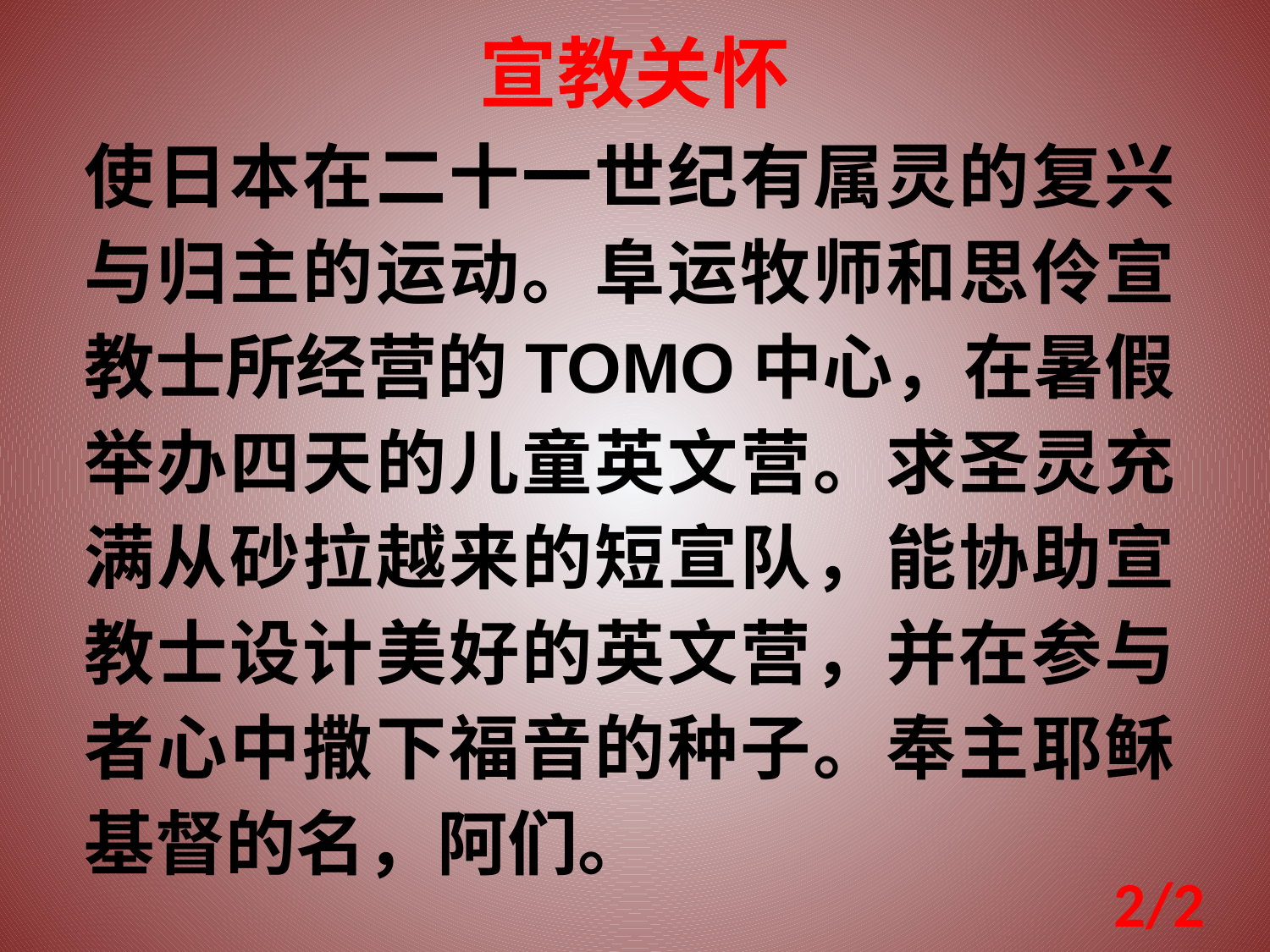

宣教关怀
使日本在二十一世纪有属灵的复兴与归主的运动。阜运牧师和思伶宣教士所经营的TOMO中心，在暑假举办四天的儿童英文营。求圣灵充满从砂拉越来的短宣队，能协助宣教士设计美好的英文营，并在参与者心中撒下福音的种子。奉主耶稣基督的名，阿们。
2/2